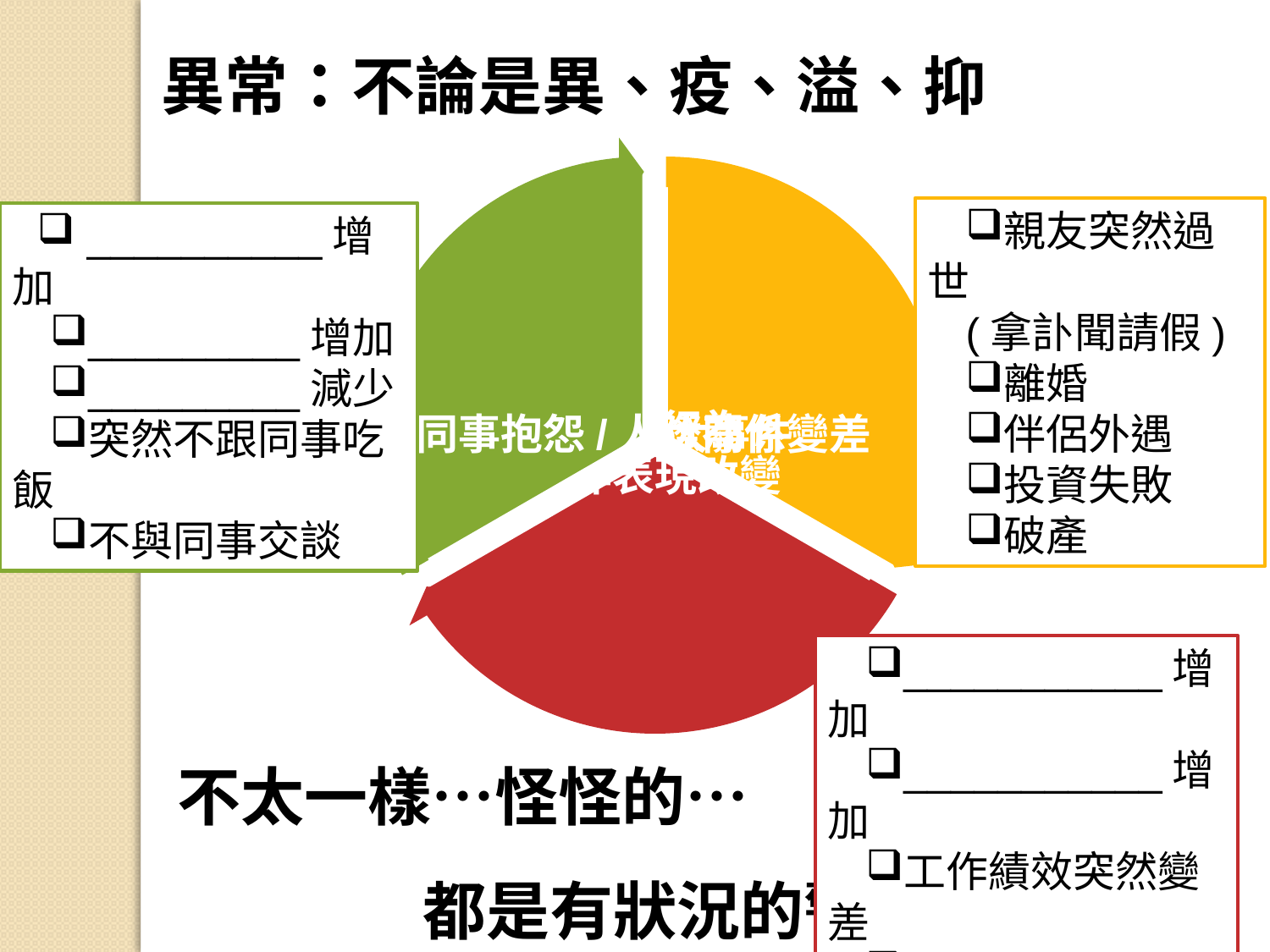

異常：不論是異、疫、溢、抑
發生重大事件
習慣/行為/
工作表現改變
同事抱怨/人際關係變差
親友突然過世
(拿訃聞請假)
離婚
伴侶外遇
投資失敗
破產
 __________增加
_________增加
_________減少
突然不跟同事吃飯
不與同事交談
___________增加
___________增加
工作績效突然變差
行為舉止變很異常
不太一樣…怪怪的…
                都是有狀況的警訊！